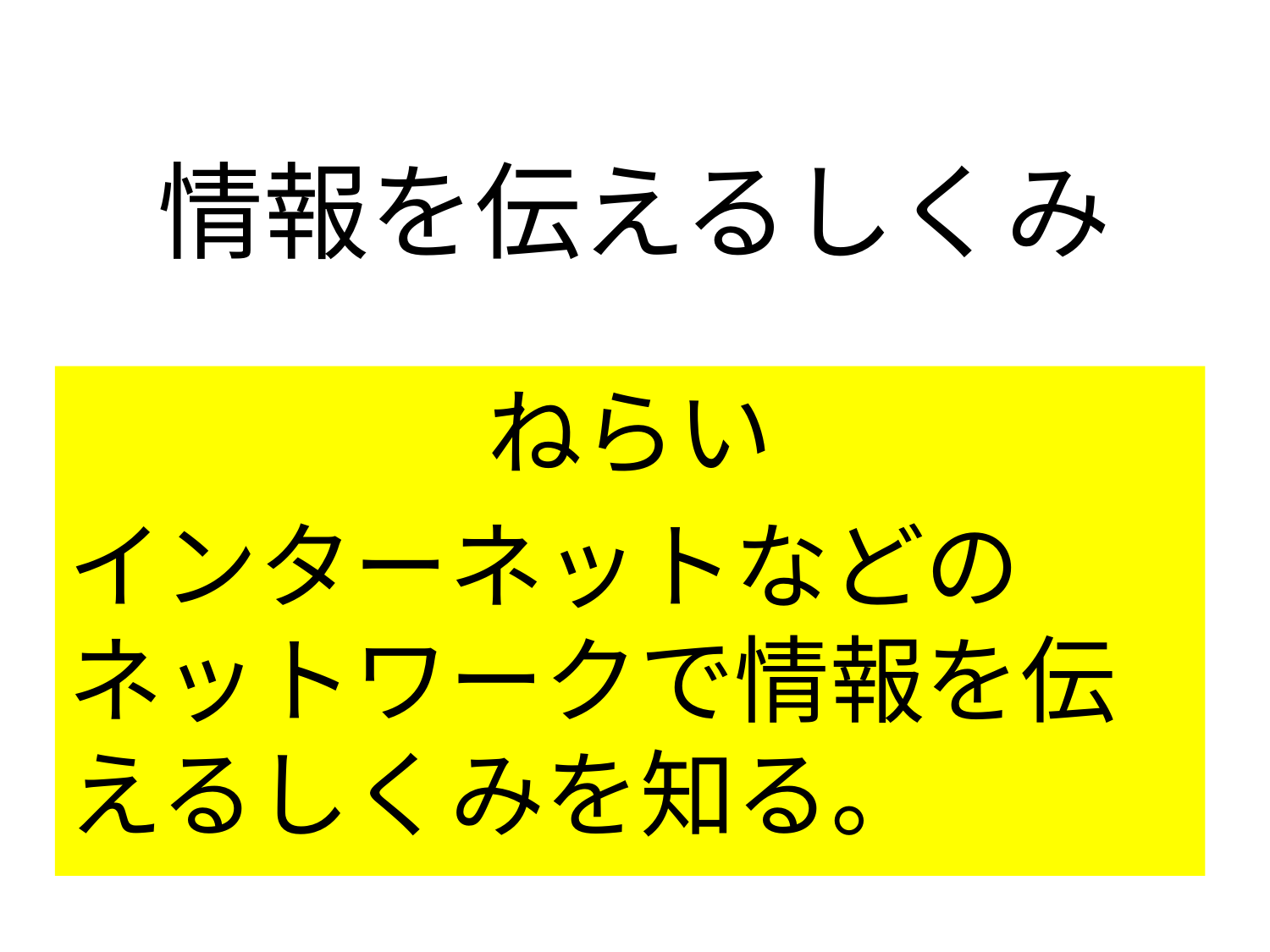

# 情報を伝えるしくみ
ねらい
インターネットなどのネットワークで情報を伝えるしくみを知る。